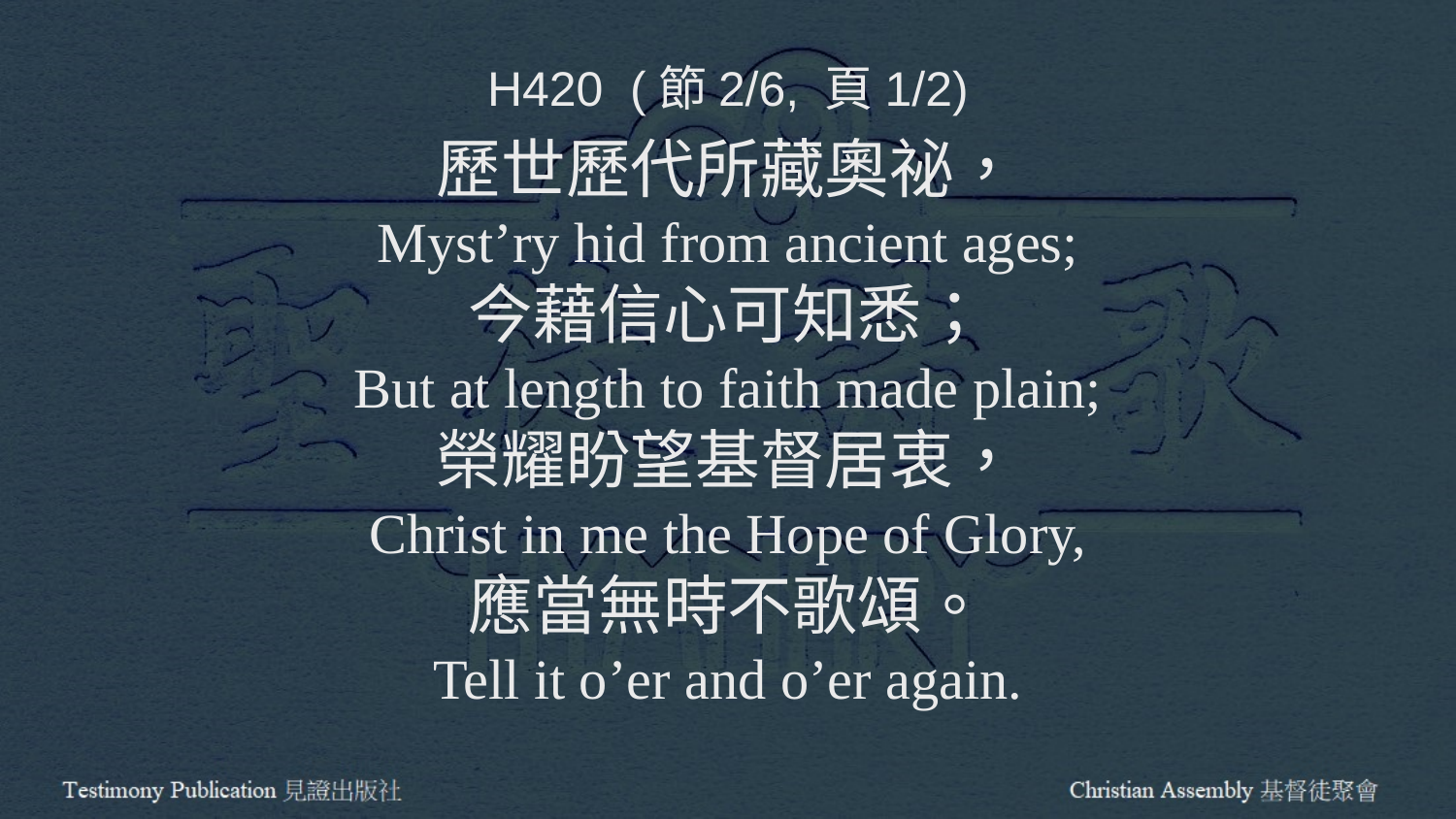

H420  (節2/6, 頁1/2)
歷世歷代所藏奧祕，
Myst’ry hid from ancient ages;
今藉信心可知悉；
But at length to faith made plain;
榮耀盼望基督居衷，
Christ in me the Hope of Glory,
應當無時不歌頌。
Tell it o’er and o’er again.